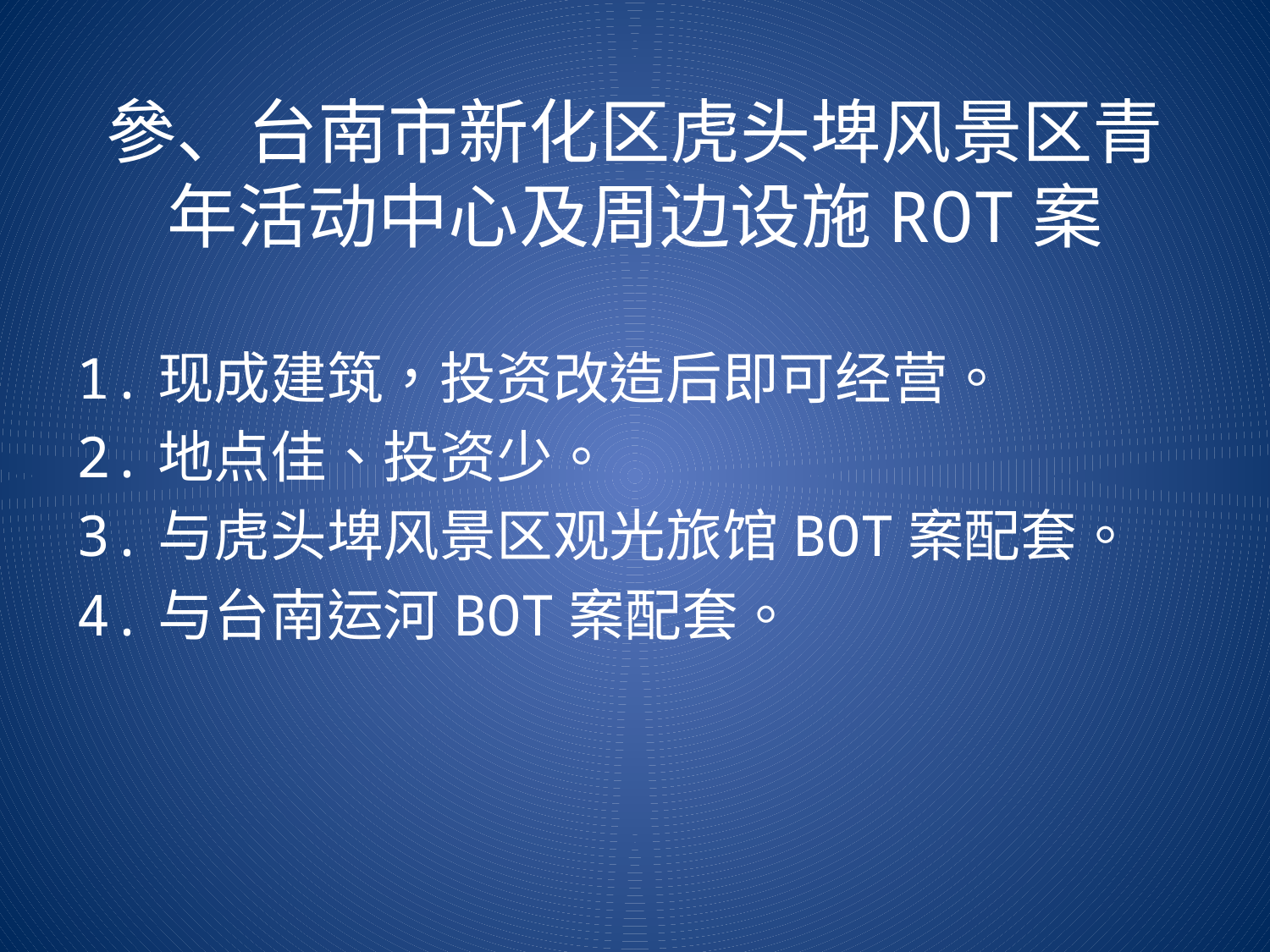

# 參、台南市新化区虎头埤风景区青年活动中心及周边设施ROT案
1.现成建筑，投资改造后即可经营。
2.地点佳、投资少。
3.与虎头埤风景区观光旅馆BOT案配套。
4.与台南运河BOT案配套。